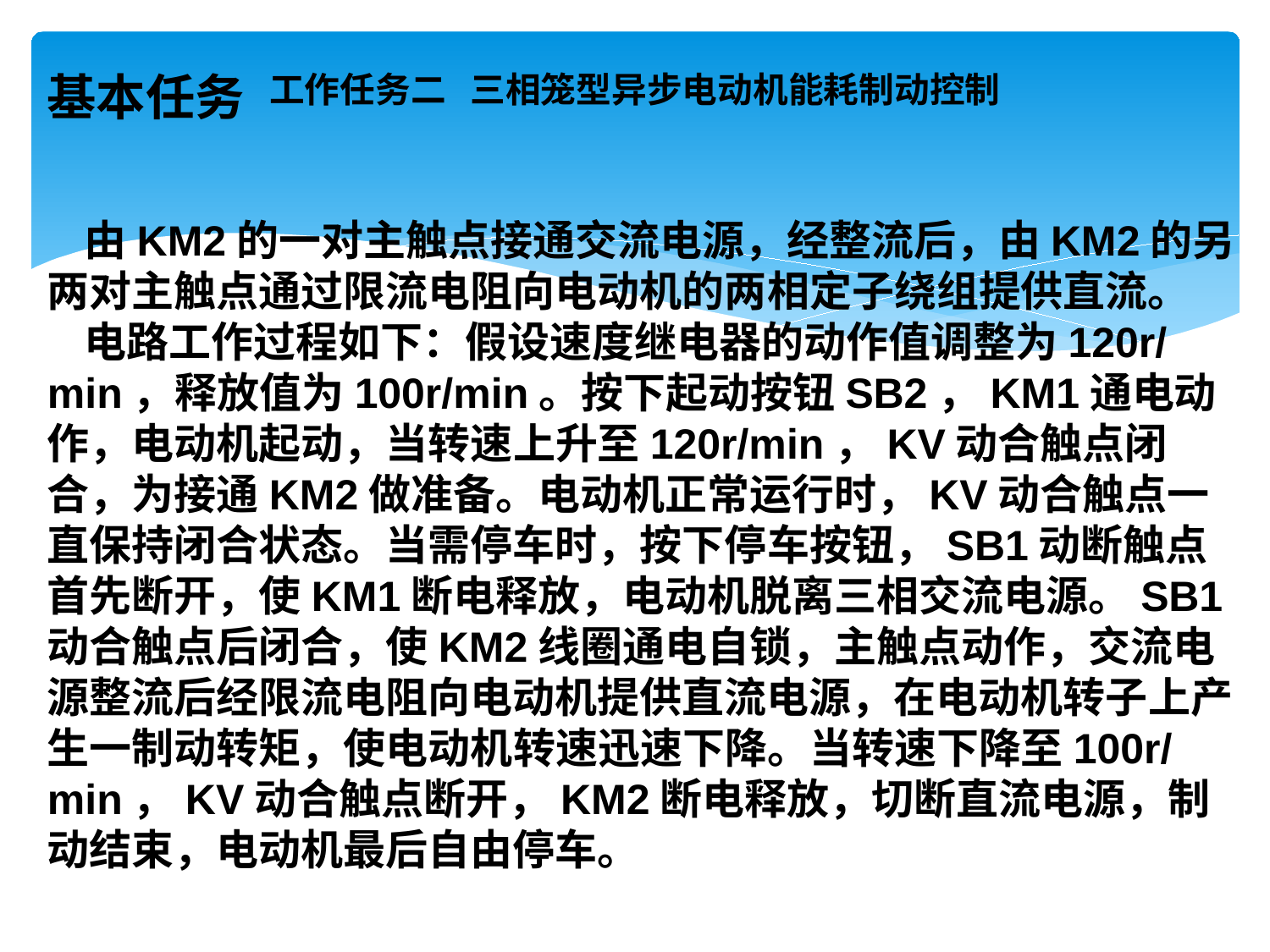

# 工作任务二   三相笼型异步电动机能耗制动控制
基本任务
由KM2的一对主触点接通交流电源，经整流后，由KM2的另两对主触点通过限流电阻向电动机的两相定子绕组提供直流。
电路工作过程如下：假设速度继电器的动作值调整为120r/min，释放值为100r/min。按下起动按钮SB2，KM1通电动作，电动机起动，当转速上升至120r/min，KV动合触点闭合，为接通KM2做准备。电动机正常运行时，KV动合触点一直保持闭合状态。当需停车时，按下停车按钮，SB1动断触点首先断开，使KM1断电释放，电动机脱离三相交流电源。SB1动合触点后闭合，使KM2线圈通电自锁，主触点动作，交流电源整流后经限流电阻向电动机提供直流电源，在电动机转子上产生一制动转矩，使电动机转速迅速下降。当转速下降至100r/min，KV动合触点断开，KM2断电释放，切断直流电源，制动结束，电动机最后自由停车。